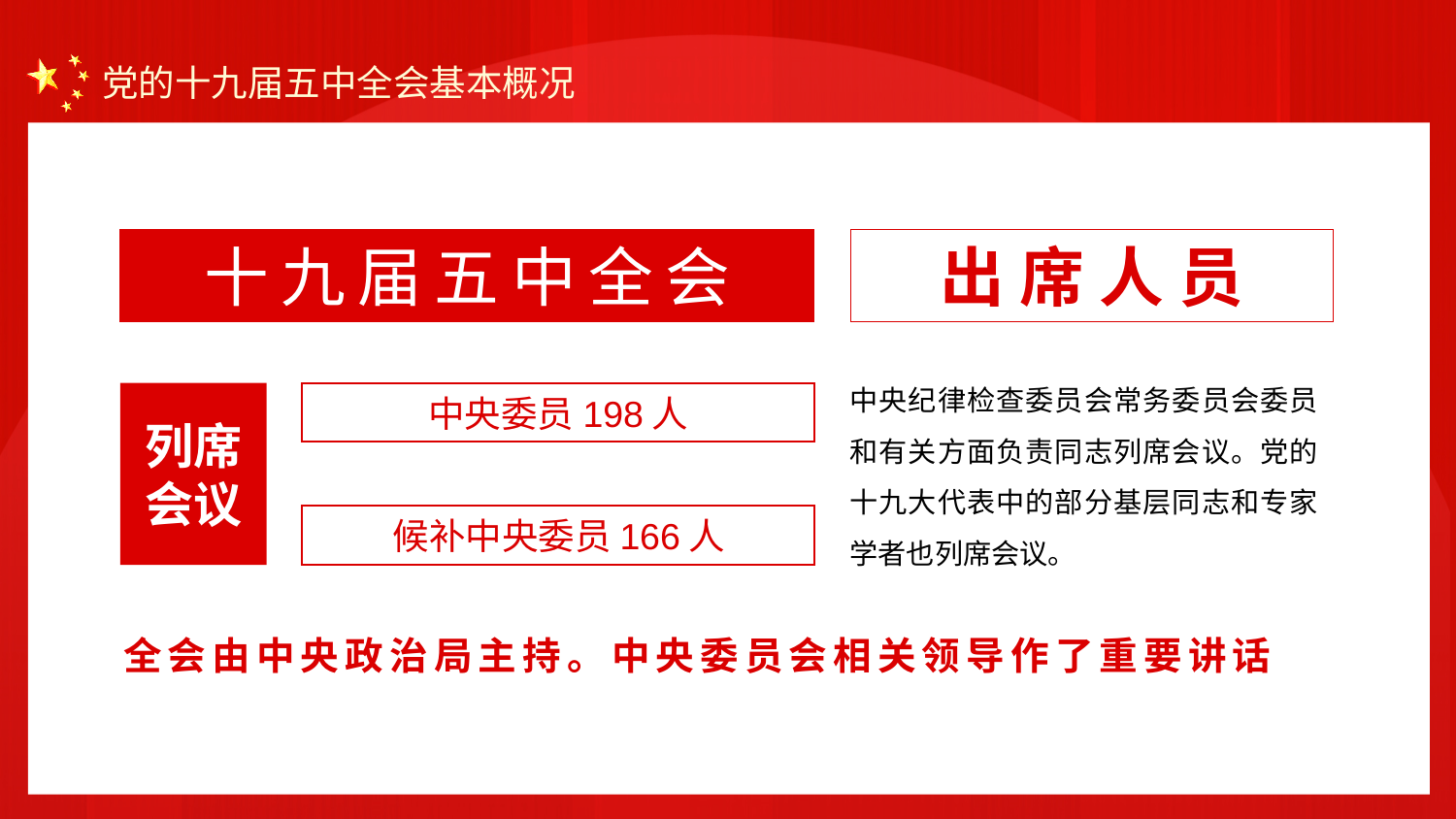

十九届五中全会
出 席 人 员
中央纪律检查委员会常务委员会委员和有关方面负责同志列席会议。党的十九大代表中的部分基层同志和专家学者也列席会议。
列席
会议

中央委员198人

候补中央委员166人
全会由中央政治局主持。中央委员会相关领导作了重要讲话